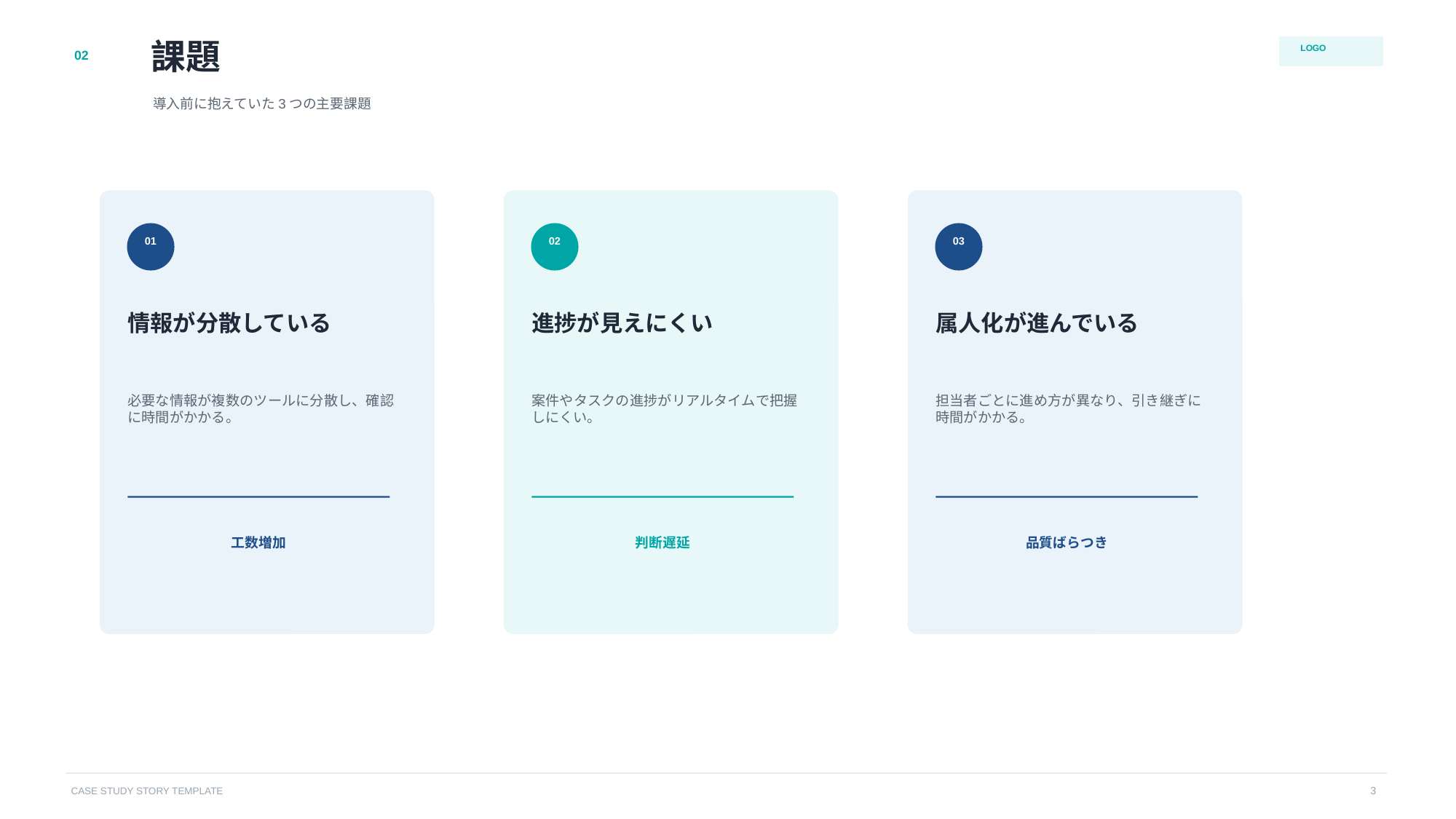

課題

02
LOGO
導入前に抱えていた3つの主要課題

01
02
03
情報が分散している
進捗が見えにくい
属人化が進んでいる
必要な情報が複数のツールに分散し、確認に時間がかかる。
案件やタスクの進捗がリアルタイムで把握しにくい。
担当者ごとに進め方が異なり、引き継ぎに時間がかかる。

工数増加
判断遅延
品質ばらつき
3